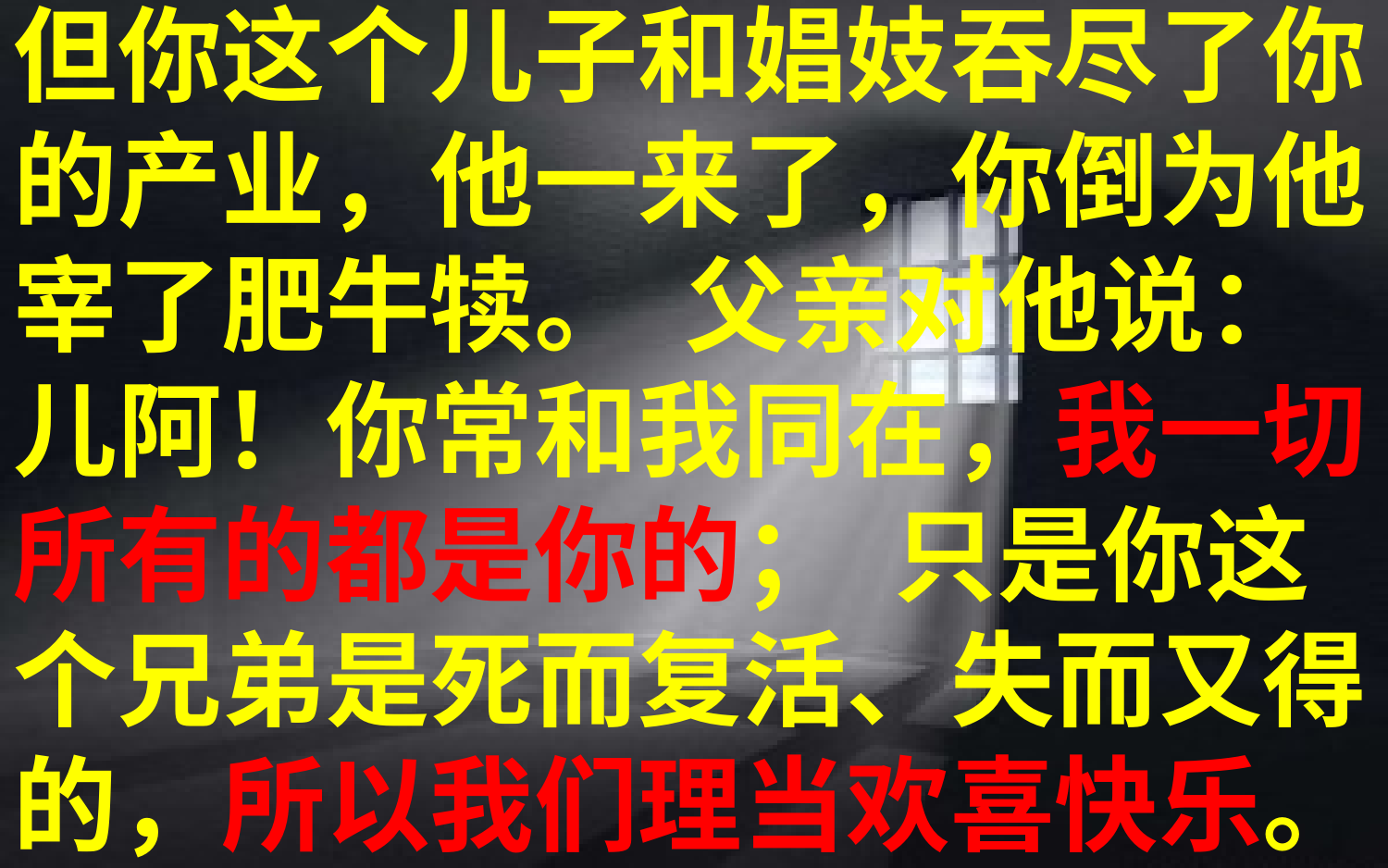

但你这个儿子和娼妓吞尽了你的产业，他一来了，你倒为他宰了肥牛犊。  父亲对他说：儿阿！你常和我同在，我一切所有的都是你的；  只是你这个兄弟是死而复活、失而又得的，所以我们理当欢喜快乐。